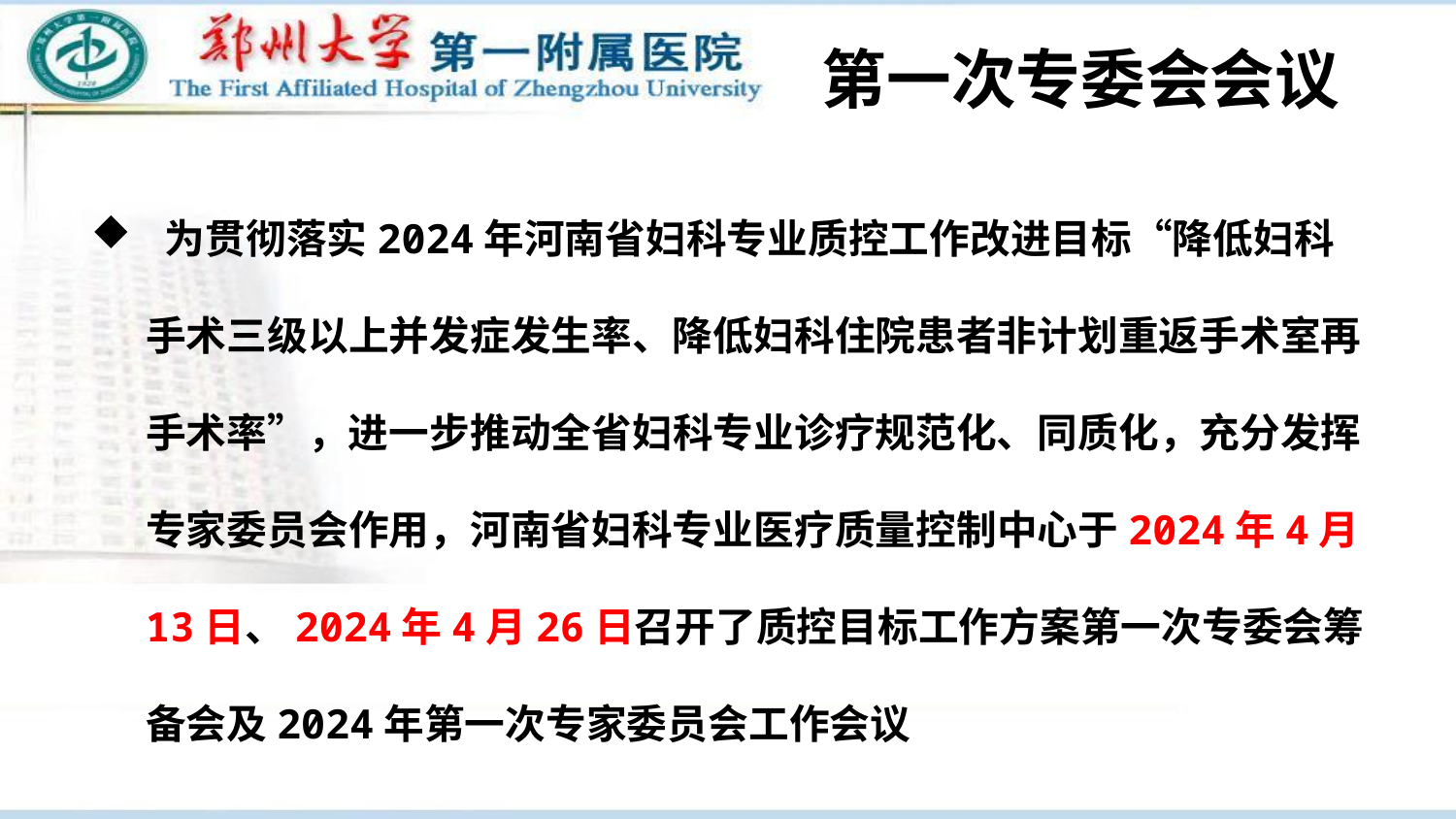

第一次专委会会议
 为贯彻落实2024年河南省妇科专业质控工作改进目标“降低妇科手术三级以上并发症发生率、降低妇科住院患者非计划重返手术室再手术率”，进一步推动全省妇科专业诊疗规范化、同质化，充分发挥专家委员会作用，河南省妇科专业医疗质量控制中心于2024年4月13日、2024年4月26日召开了质控目标工作方案第一次专委会筹备会及2024年第一次专家委员会工作会议